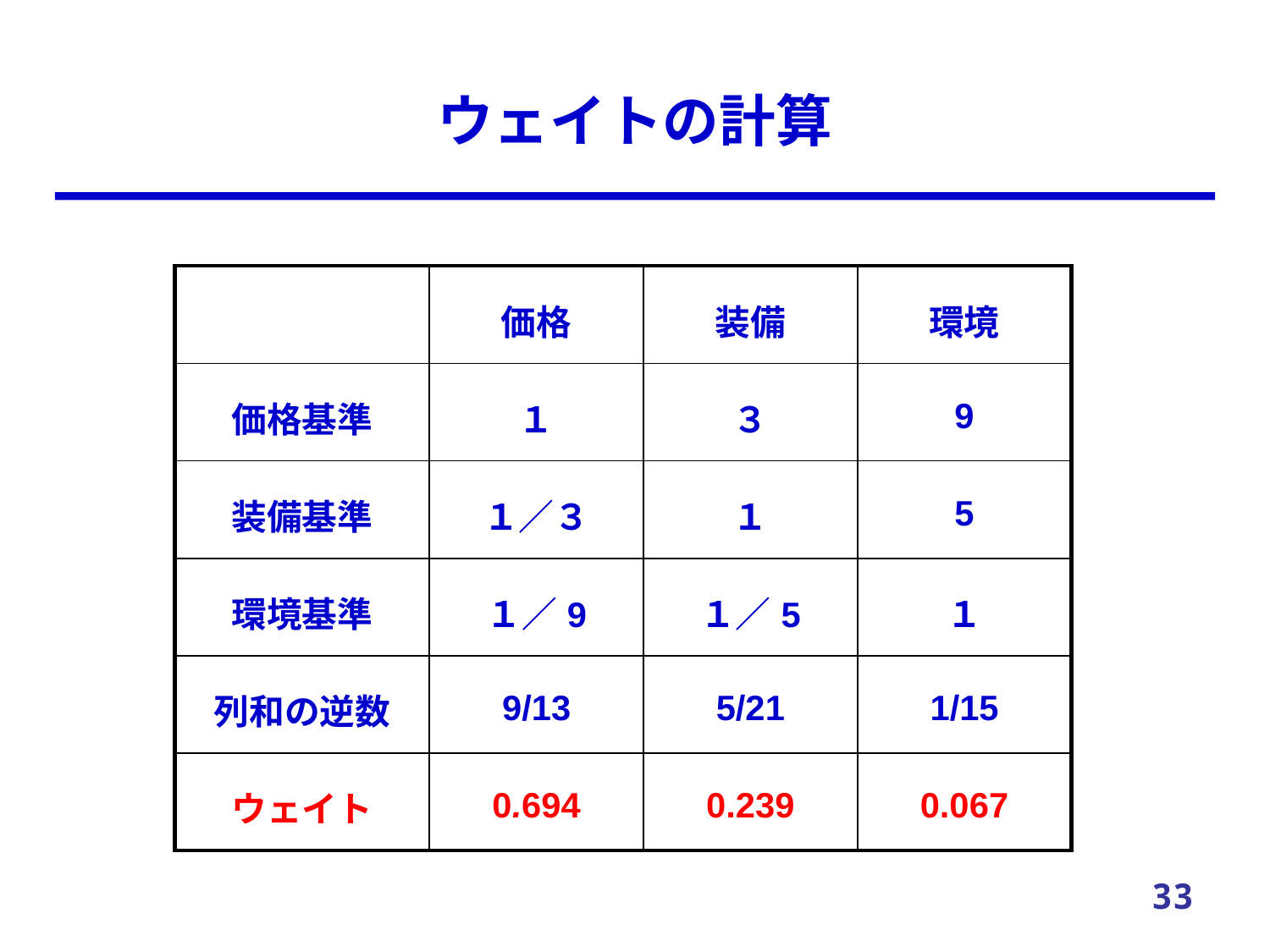

# ウェイトの計算
|  | 価格 | 装備 | 環境 |
| --- | --- | --- | --- |
| 価格基準 | １ | ３ | 9 |
| 装備基準 | １／３ | １ | 5 |
| 環境基準 | １／9 | １／5 | １ |
| 列和の逆数 | 9/13 | 5/21 | 1/15 |
| ウェイト | 0.694 | 0.239 | 0.067 |
33